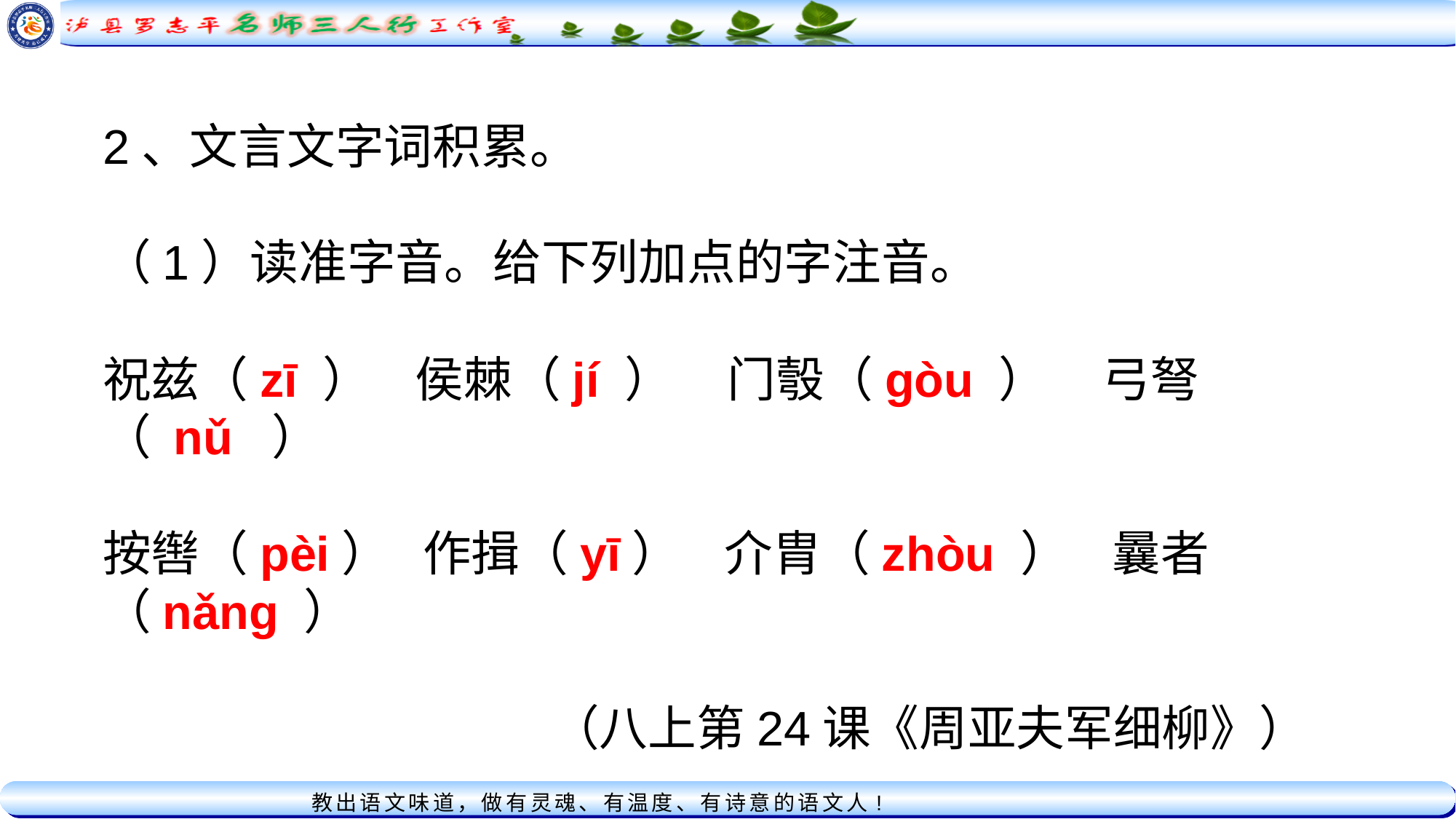

2、文言文字词积累。

（1）读准字音。给下列加点的字注音。

祝兹（zī ）    侯棘（jí ）     门彀（gòu ）     弓弩（ nǔ  ）

按辔（pèi）   作揖（yī）    介胄（zhòu ）    曩者（nǎng ）

                                        （八上第24课《周亚夫军细柳》）